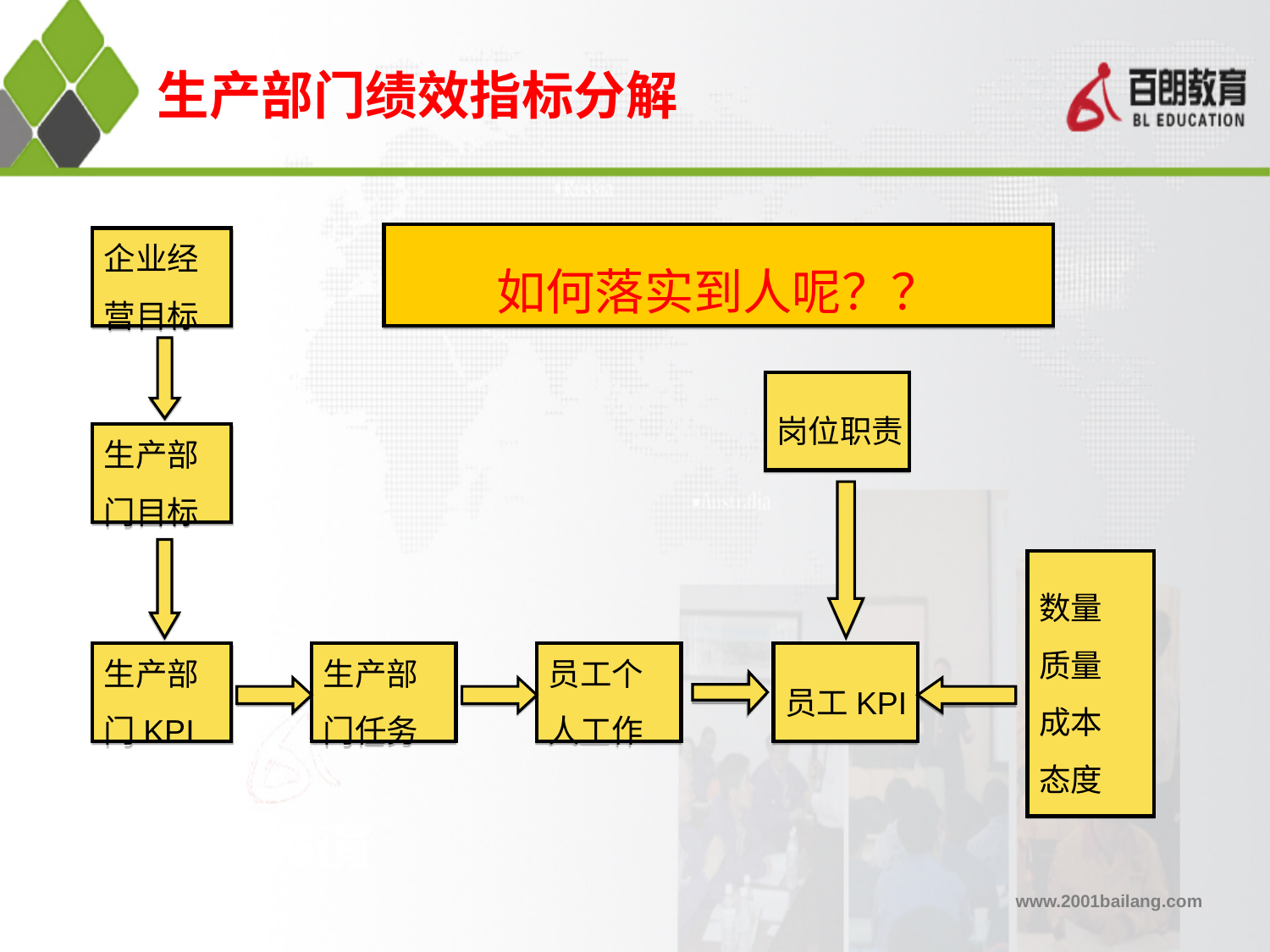

# 生产部门绩效指标分解
如何落实到人呢？？
企业经
营目标

岗位职责
生产部
门目标

数量
质量
成本
态度
生产部
门KPI
生产部
门任务
员工个
人工作
员工KPI